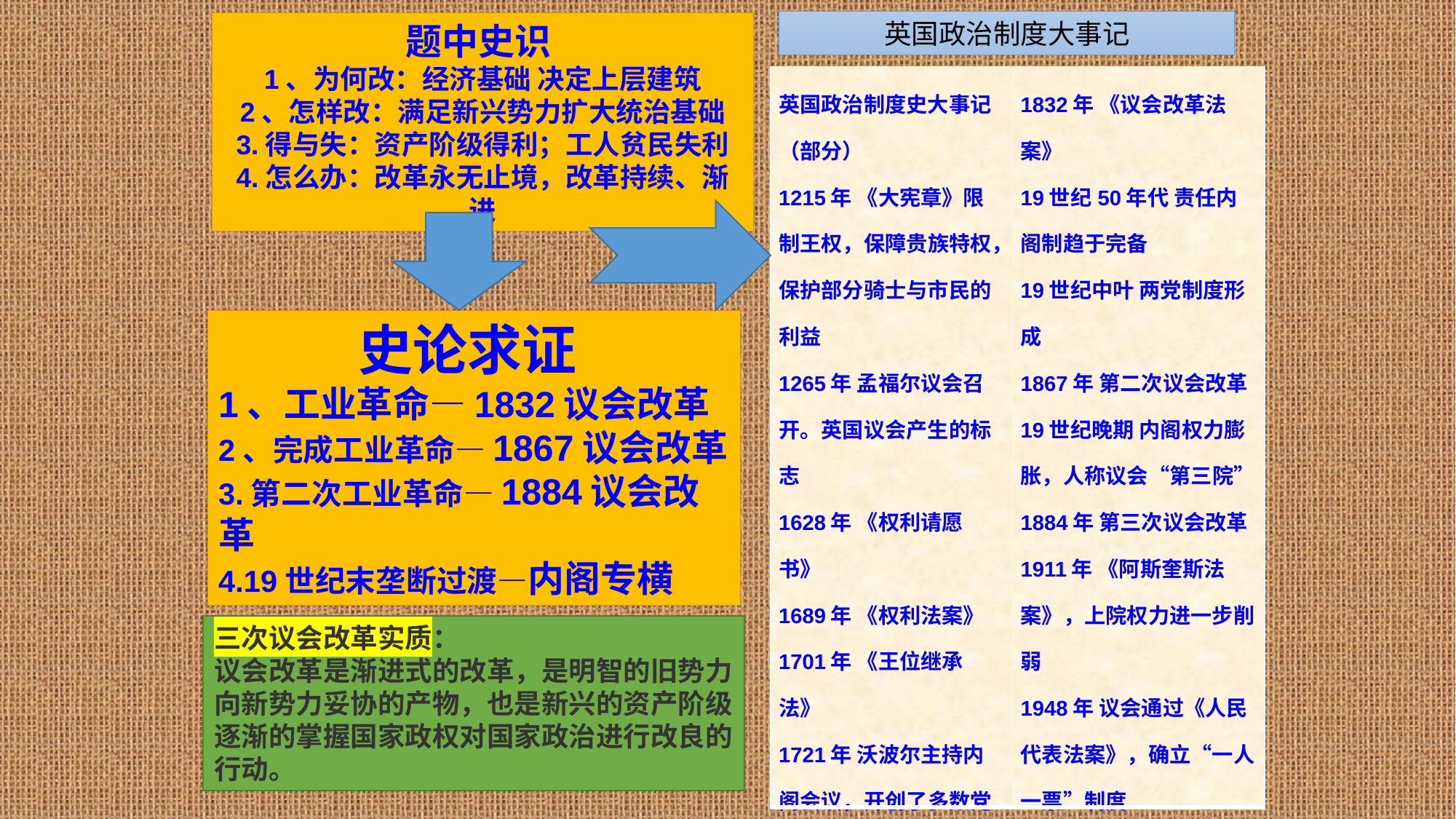

英国政治制度大事记
题中史识
1、为何改：经济基础 决定上层建筑
2、怎样改：满足新兴势力扩大统治基础
3.得与失：资产阶级得利；工人贫民失利
4.怎么办：改革永无止境，改革持续、渐进
| 英国政治制度史大事记（部分） 1215年 《大宪章》限制王权，保障贵族特权，保护部分骑士与市民的利益 1265年 孟福尔议会召开。英国议会产生的标志 1628年 《权利请愿书》 1689年 《权利法案》 1701年 《王位继承法》 1721年 沃波尔主持内阁会议，开创了多数党领袖组阁的先例 1747年 君主不再行使立法否决权 | 1832年 《议会改革法案》 19世纪50年代 责任内阁制趋于完备 19世纪中叶 两党制度形成 1867年 第二次议会改革 19世纪晚期 内阁权力膨胀，人称议会“第三院” 1884年 第三次议会改革 1911年 《阿斯奎斯法案》，上院权力进一步削弱 1948年 议会通过《人民代表法案》，确立“一人一票”制度 |
| --- | --- |

史论求证
1、工业革命—1832议会改革
2、完成工业革命—1867议会改革
3.第二次工业革命—1884议会改革
4.19世纪末垄断过渡—内阁专横
三次议会改革实质：
议会改革是渐进式的改革，是明智的旧势力向新势力妥协的产物，也是新兴的资产阶级逐渐的掌握国家政权对国家政治进行改良的行动。